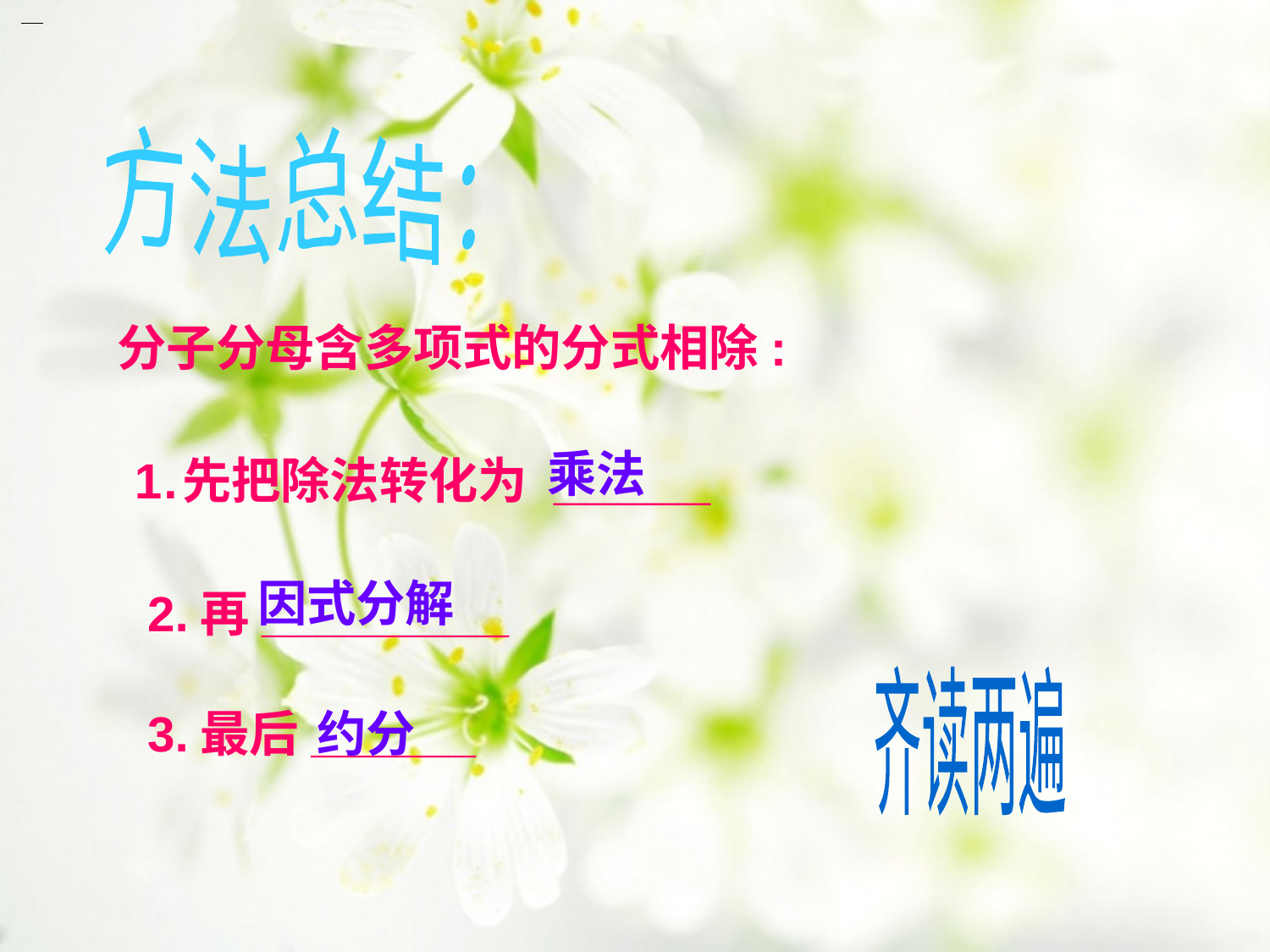

方法总结：
分子分母含多项式的分式相除:
先把除法转化为 _____
乘法
因式分解
2.再_________
齐读两遍
3.最后______
约分